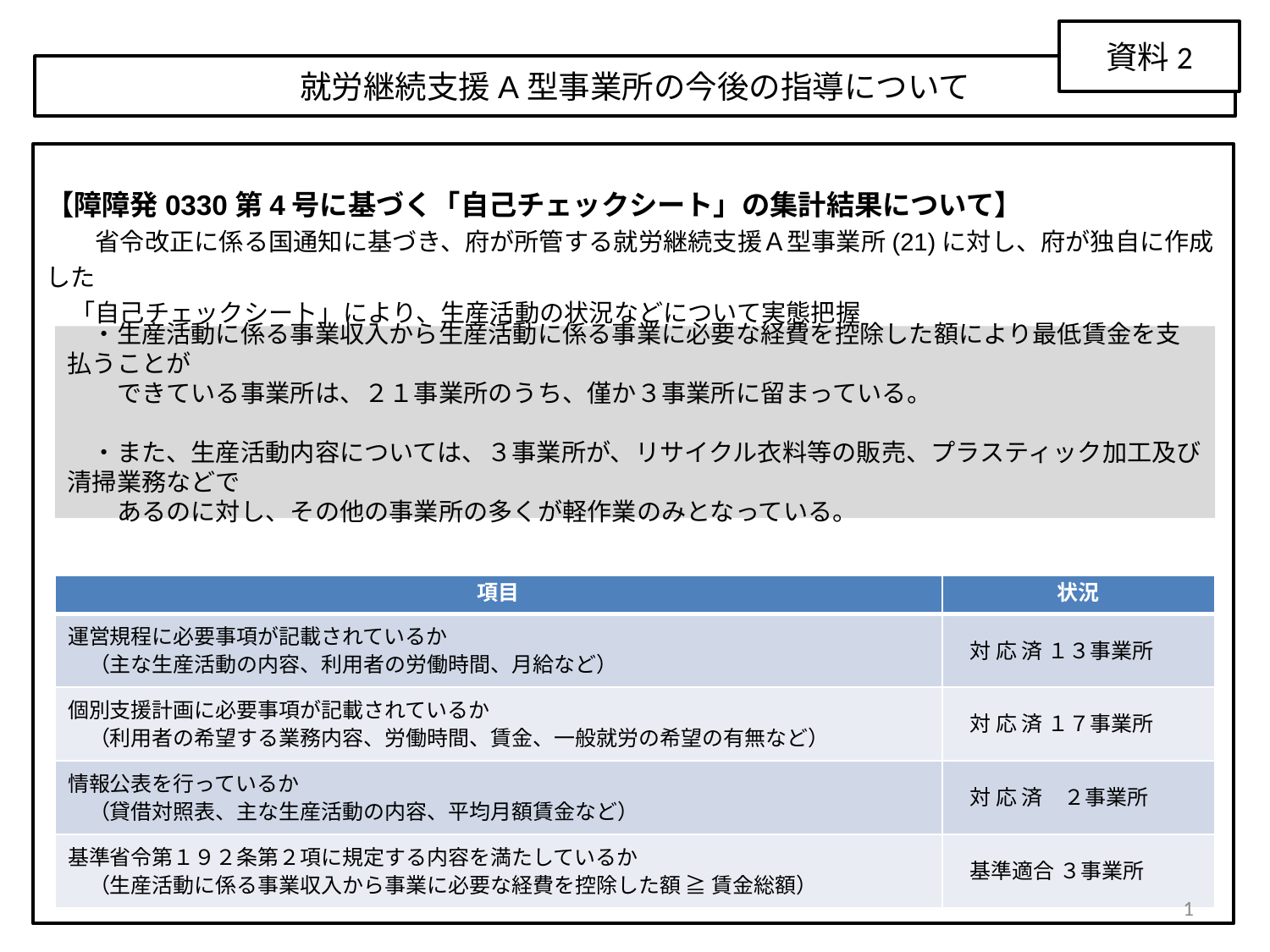

資料2
就労継続支援A型事業所の今後の指導について

【障障発0330第4号に基づく「自己チェックシート」の集計結果について】
　　省令改正に係る国通知に基づき、府が所管する就労継続支援Ａ型事業所(21)に対し、府が独自に作成した
　「自己チェックシート」により、生産活動の状況などについて実態把握
　　※国通知：概ね3か月以内に実態把握し、基準を満たさない場合は経営改善計画書等の提出を求めることなど

　　 《自己チェックシートの回答結果一覧(主なもの)》

　・生産活動に係る事業収入から生産活動に係る事業に必要な経費を控除した額により最低賃金を支払うことが
　　できている事業所は、２１事業所のうち、僅か３事業所に留まっている。

　・また、生産活動内容については、３事業所が、リサイクル衣料等の販売、プラスティック加工及び清掃業務などで
　　あるのに対し、その他の事業所の多くが軽作業のみとなっている。
| 項目 | 状況 |
| --- | --- |
| 運営規程に必要事項が記載されているか 　（主な生産活動の内容、利用者の労働時間、月給など） | 対 応 済 １３事業所 |
| 個別支援計画に必要事項が記載されているか 　（利用者の希望する業務内容、労働時間、賃金、一般就労の希望の有無など） | 対 応 済 １７事業所 |
| 情報公表を行っているか 　（貸借対照表、主な生産活動の内容、平均月額賃金など） | 対 応 済　２事業所 |
| 基準省令第１９２条第２項に規定する内容を満たしているか 　（生産活動に係る事業収入から事業に必要な経費を控除した額 ≧ 賃金総額） | 基準適合 ３事業所 |
1